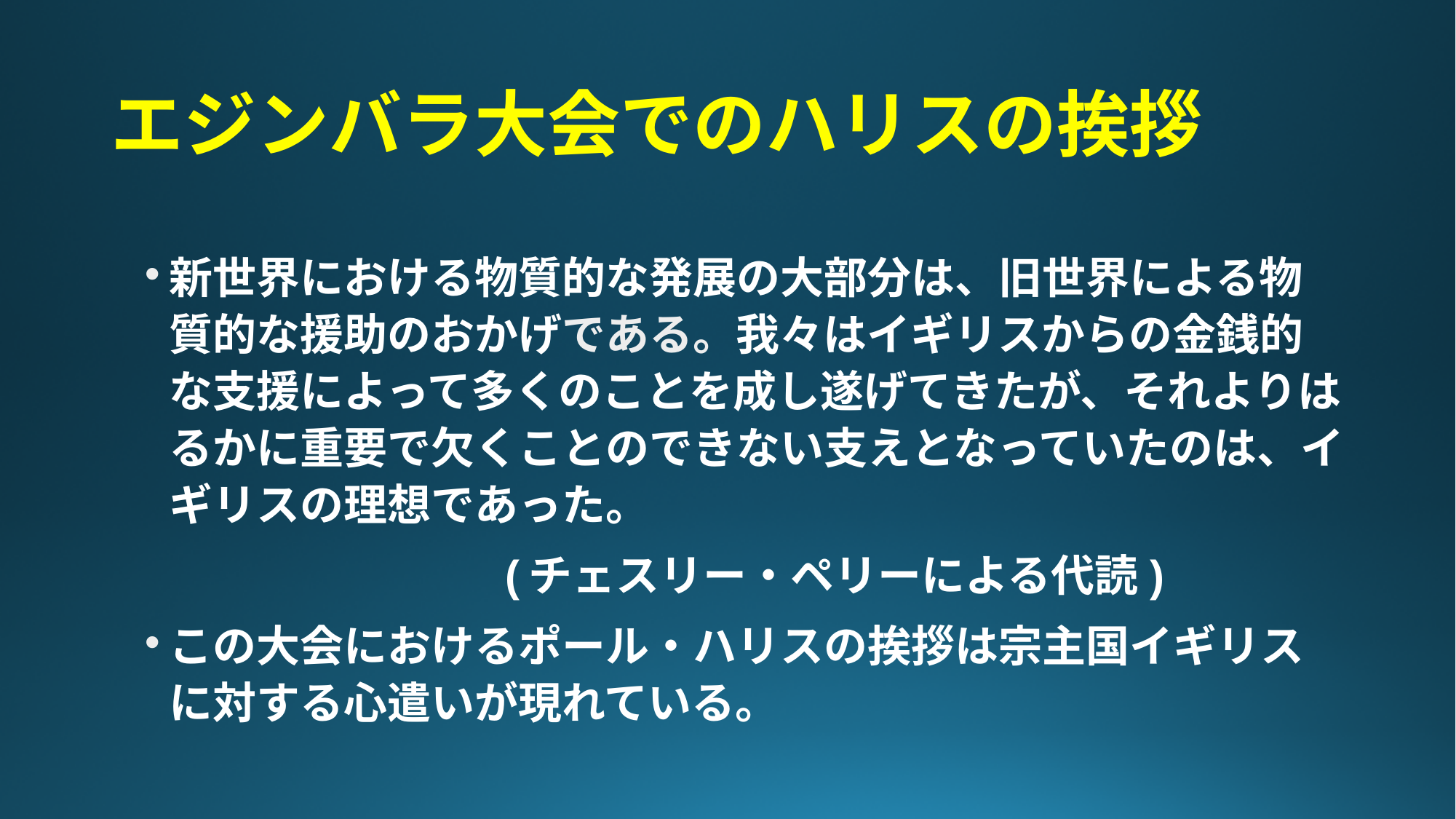

# エジンバラ大会でのハリスの挨拶
新世界における物質的な発展の大部分は、旧世界による物質的な援助のおかげである。我々はイギリスからの金銭的な支援によって多くのことを成し遂げてきたが、それよりはるかに重要で欠くことのできない支えとなっていたのは、イギリスの理想であった。
　　　　　　　　(チェスリー・ペリーによる代読)
この大会におけるポール・ハリスの挨拶は宗主国イギリスに対する心遣いが現れている。